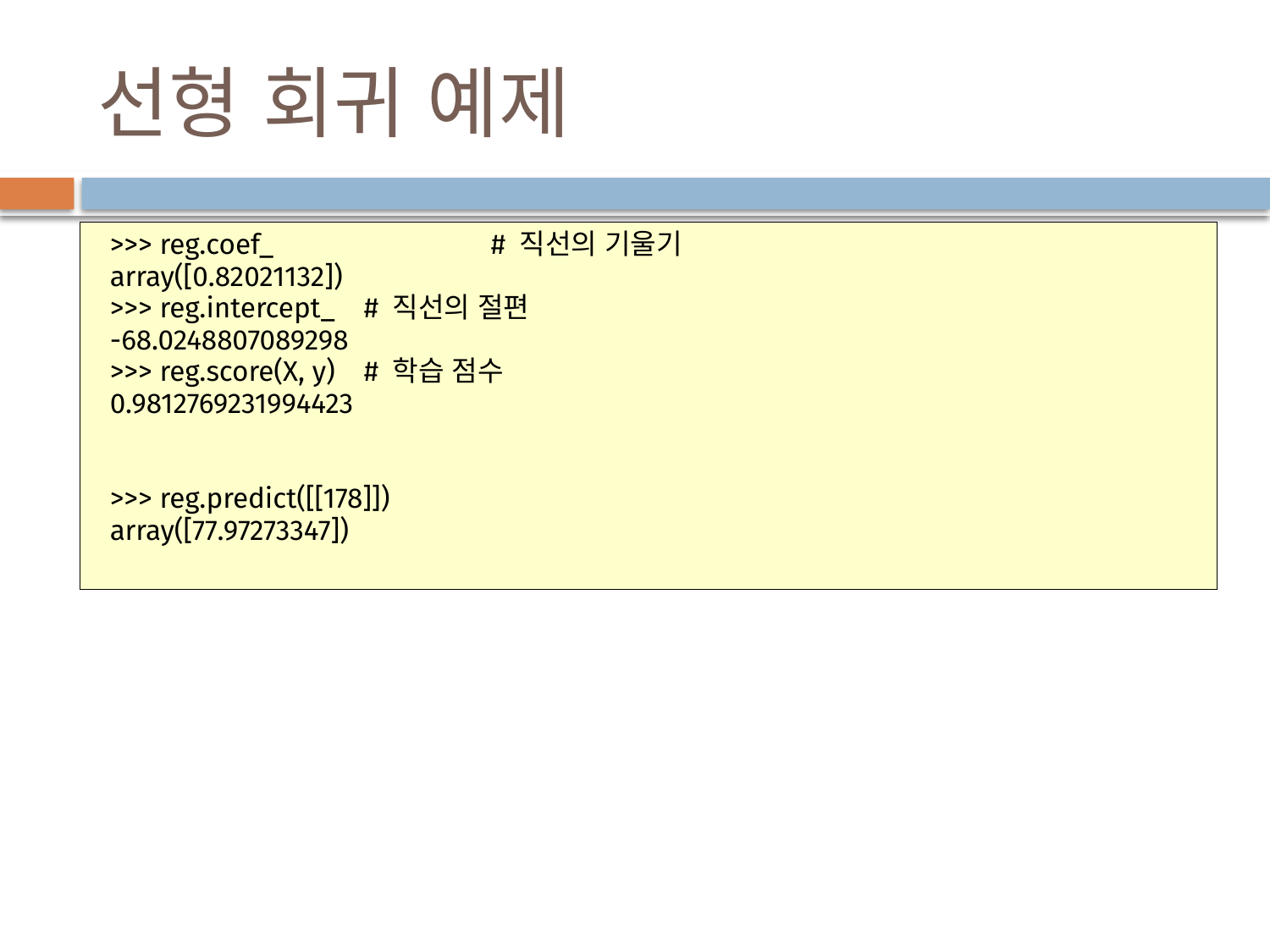

# 선형 회귀 예제
>>> reg.coef_		# 직선의 기울기
array([0.82021132])
>>> reg.intercept_ 	# 직선의 절편
-68.0248807089298
>>> reg.score(X, y)	# 학습 점수
0.9812769231994423

>>> reg.predict([[178]])
array([77.97273347])